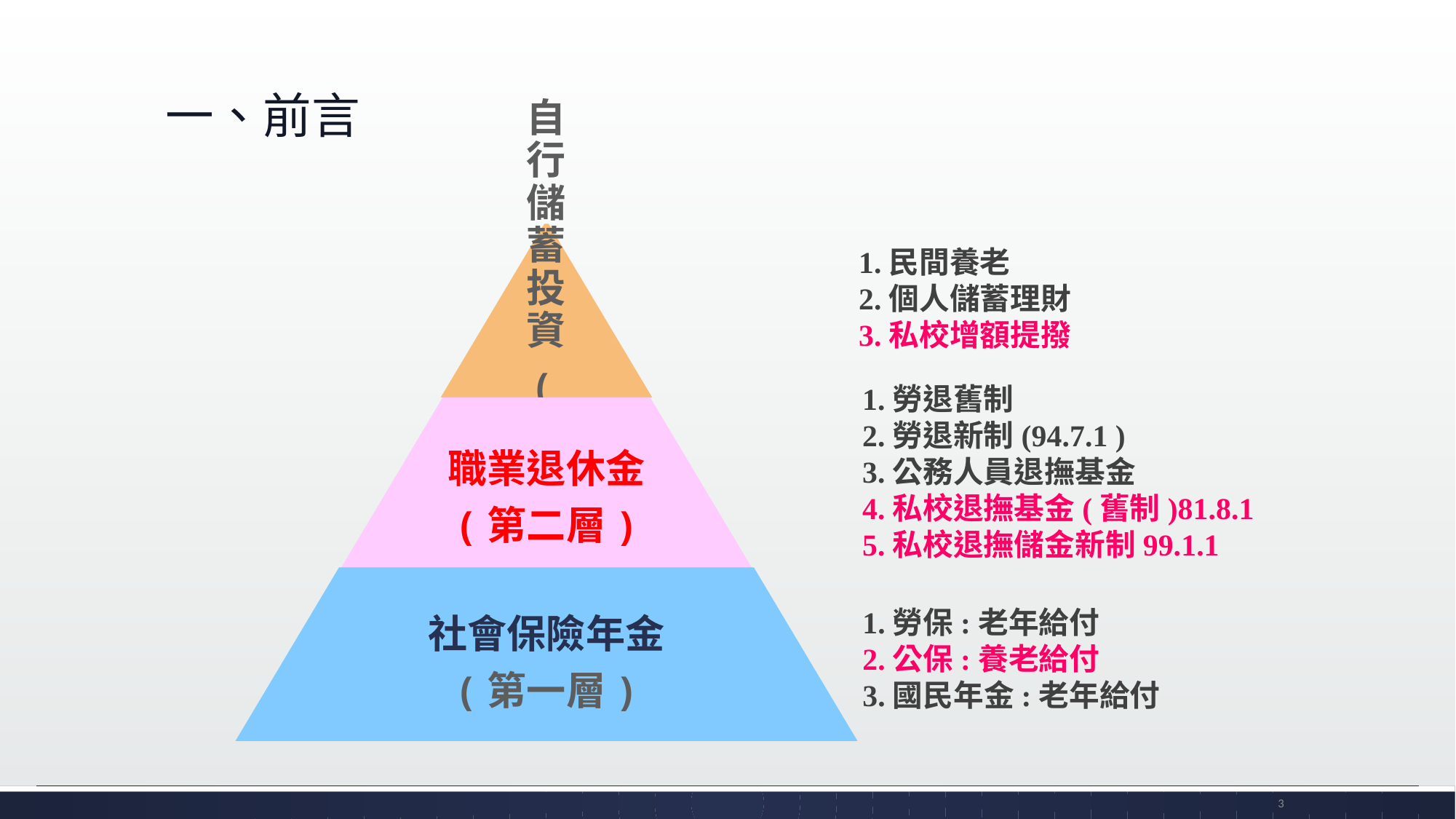

# 一、前言
自行儲蓄投資
(第三層)
職業退休金
(第二層)
社會保險年金
(第一層)
1.民間養老
2.個人儲蓄理財
3.私校增額提撥
1.勞退舊制
2.勞退新制(94.7.1 )
3.公務人員退撫基金
4.私校退撫基金(舊制)81.8.1
5.私校退撫儲金新制99.1.1
1.勞保:老年給付
2.公保:養老給付
3.國民年金:老年給付
3